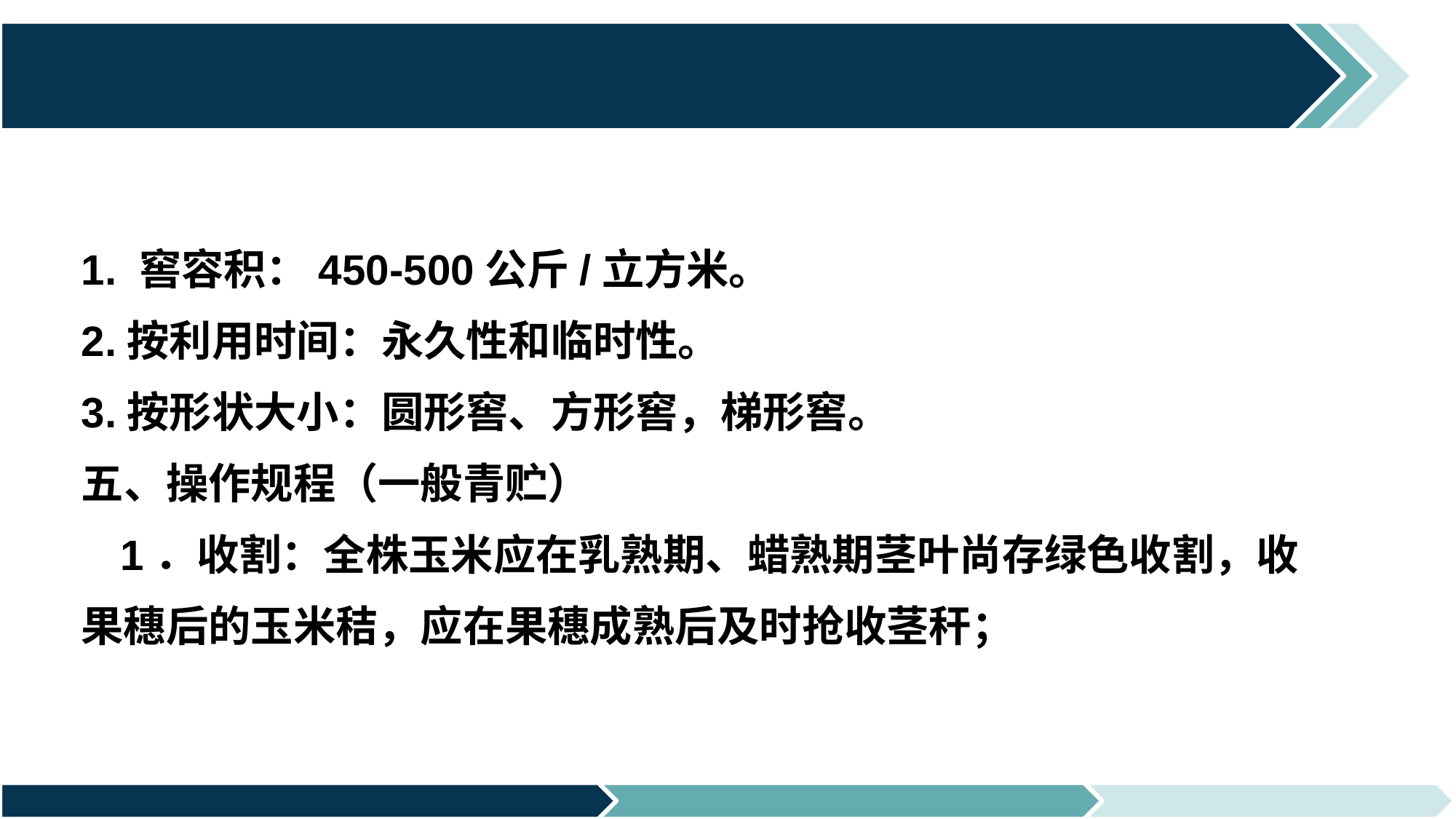

# 1. 窖容积：450-500公斤/立方米。 2.按利用时间：永久性和临时性。 3.按形状大小：圆形窖、方形窖，梯形窖。 五、操作规程（一般青贮） 1．收割：全株玉米应在乳熟期、蜡熟期茎叶尚存绿色收割，收果穗后的玉米秸，应在果穗成熟后及时抢收茎秆；